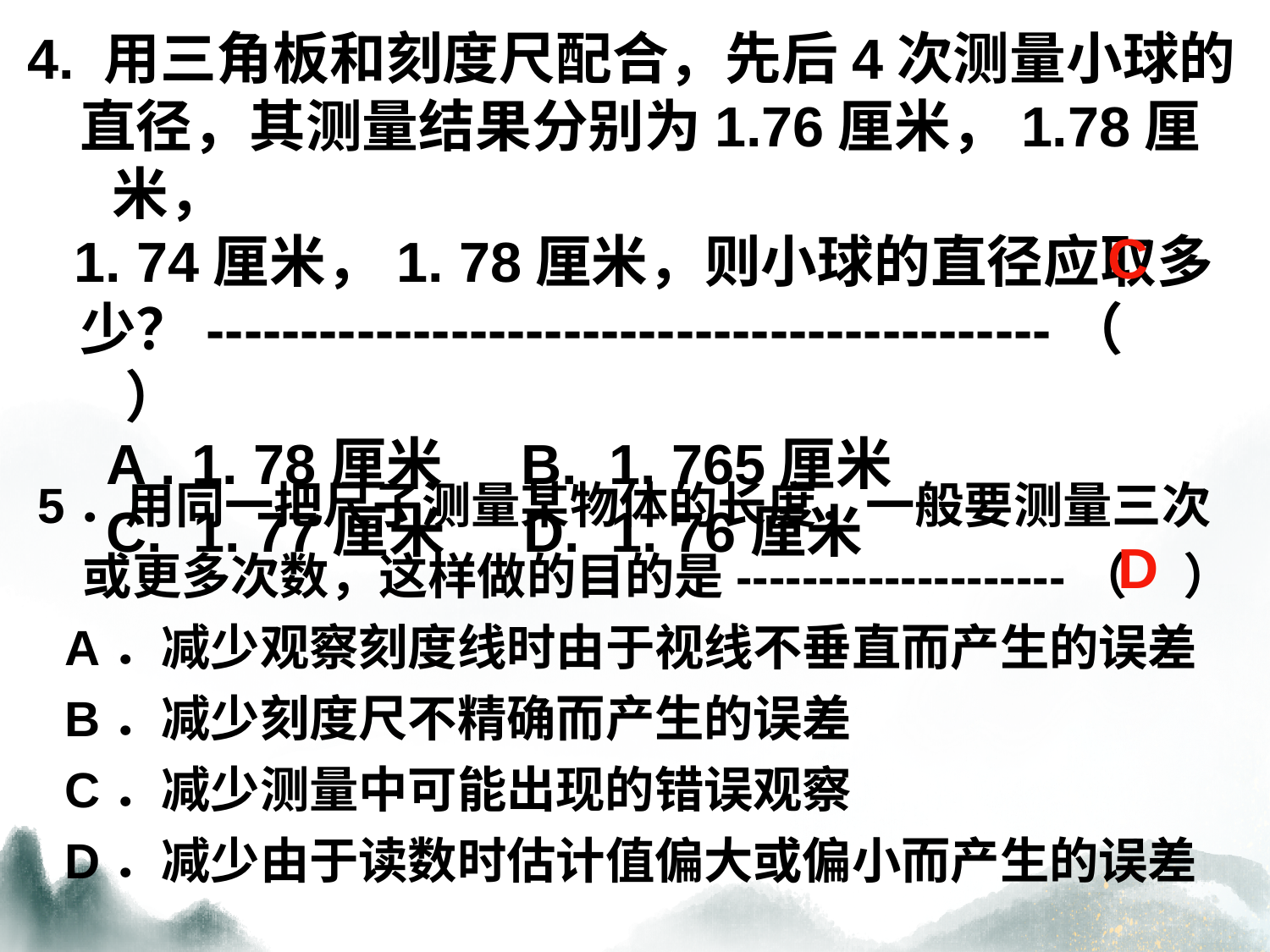

4. 用三角板和刻度尺配合，先后4次测量小球的
   直径，其测量结果分别为1.76厘米，1.78厘米，
   1. 74厘米，1. 78厘米，则小球的直径应取多
   少？---------------------------------------------（     ）
     A . 1. 78厘米     B.  1. 765厘米
     C.  1. 77厘米     D.  1. 76厘米
C
5．用同一把尺子测量某物体的长度，一般要测量三次
   或更多次数，这样做的目的是--------------------（     ）
  A．减少观察刻度线时由于视线不垂直而产生的误差
  B．减少刻度尺不精确而产生的误差
  C．减少测量中可能出现的错误观察
  D．减少由于读数时估计值偏大或偏小而产生的误差
D